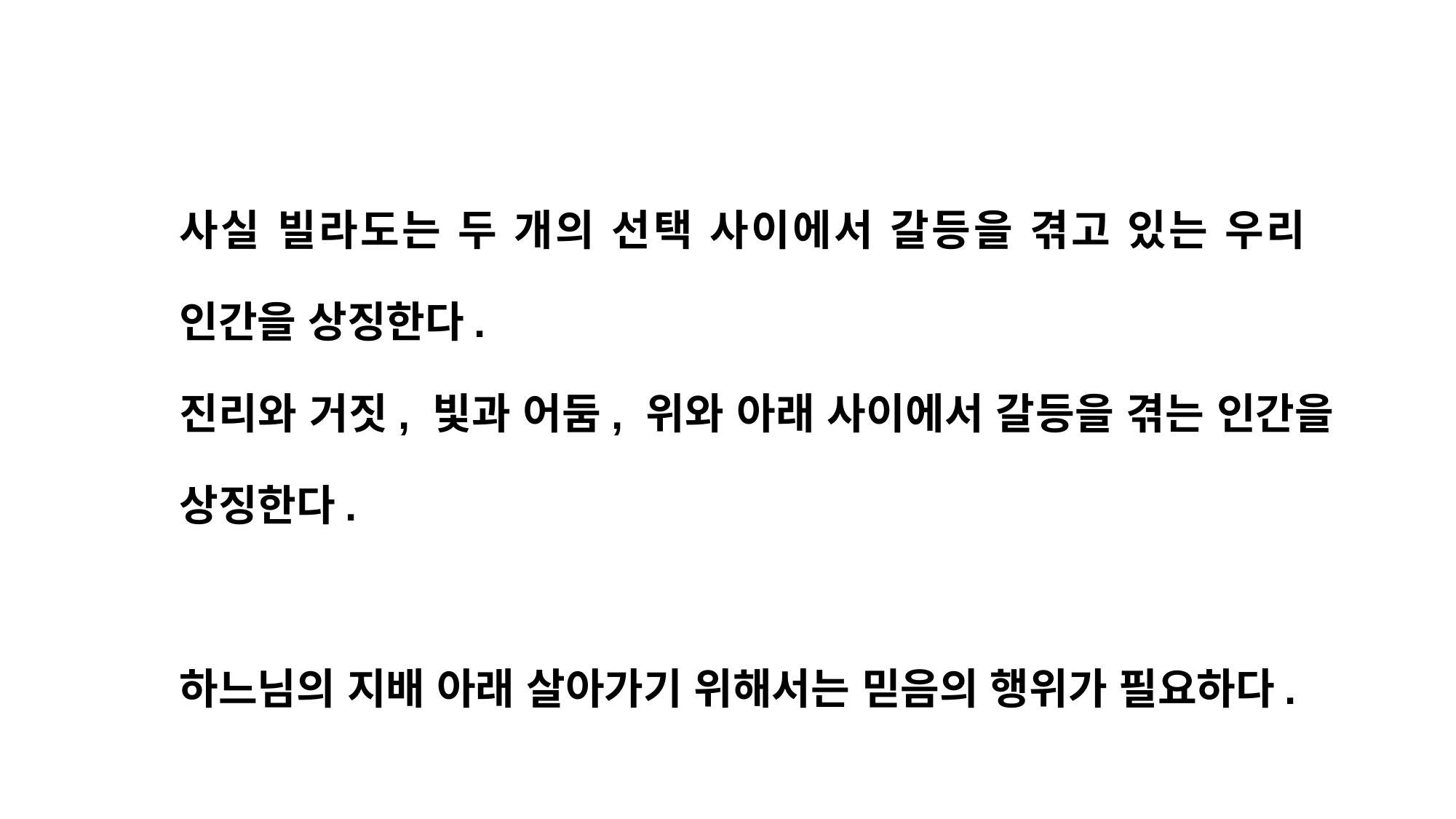

사실 빌라도는 두 개의 선택 사이에서 갈등을 겪고 있는 우리   인간을 상징한다.
진리와 거짓, 빛과 어둠, 위와 아래 사이에서 갈등을 겪는 인간을 상징한다.

하느님의 지배 아래 살아가기 위해서는 믿음의 행위가 필요하다.